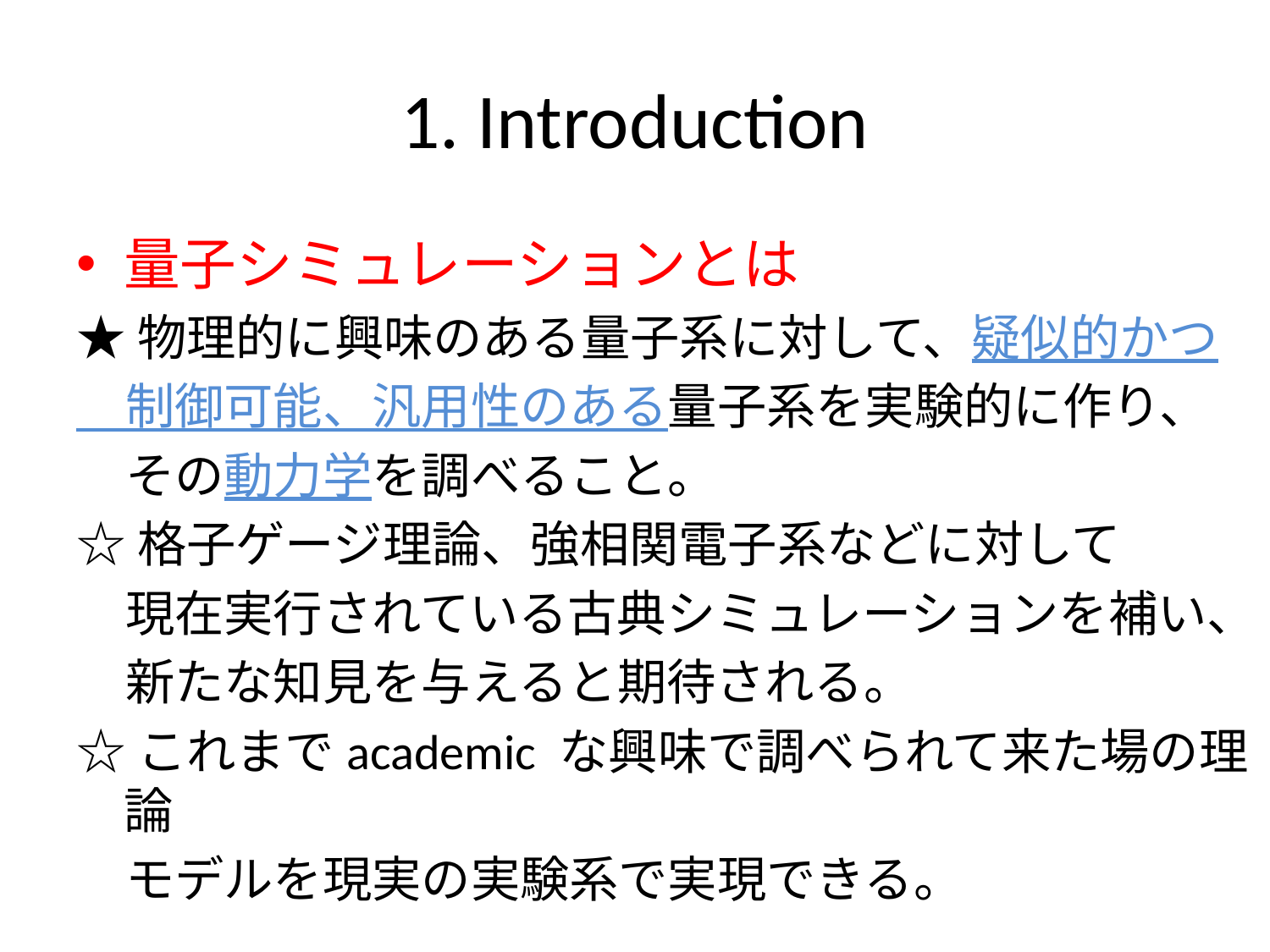

# 1. Introduction
量子シミュレーションとは
★物理的に興味のある量子系に対して、疑似的かつ
　制御可能、汎用性のある量子系を実験的に作り、
　その動力学を調べること。
☆格子ゲージ理論、強相関電子系などに対して
　現在実行されている古典シミュレーションを補い、
　新たな知見を与えると期待される。
☆これまでacademic な興味で調べられて来た場の理論
　モデルを現実の実験系で実現できる。